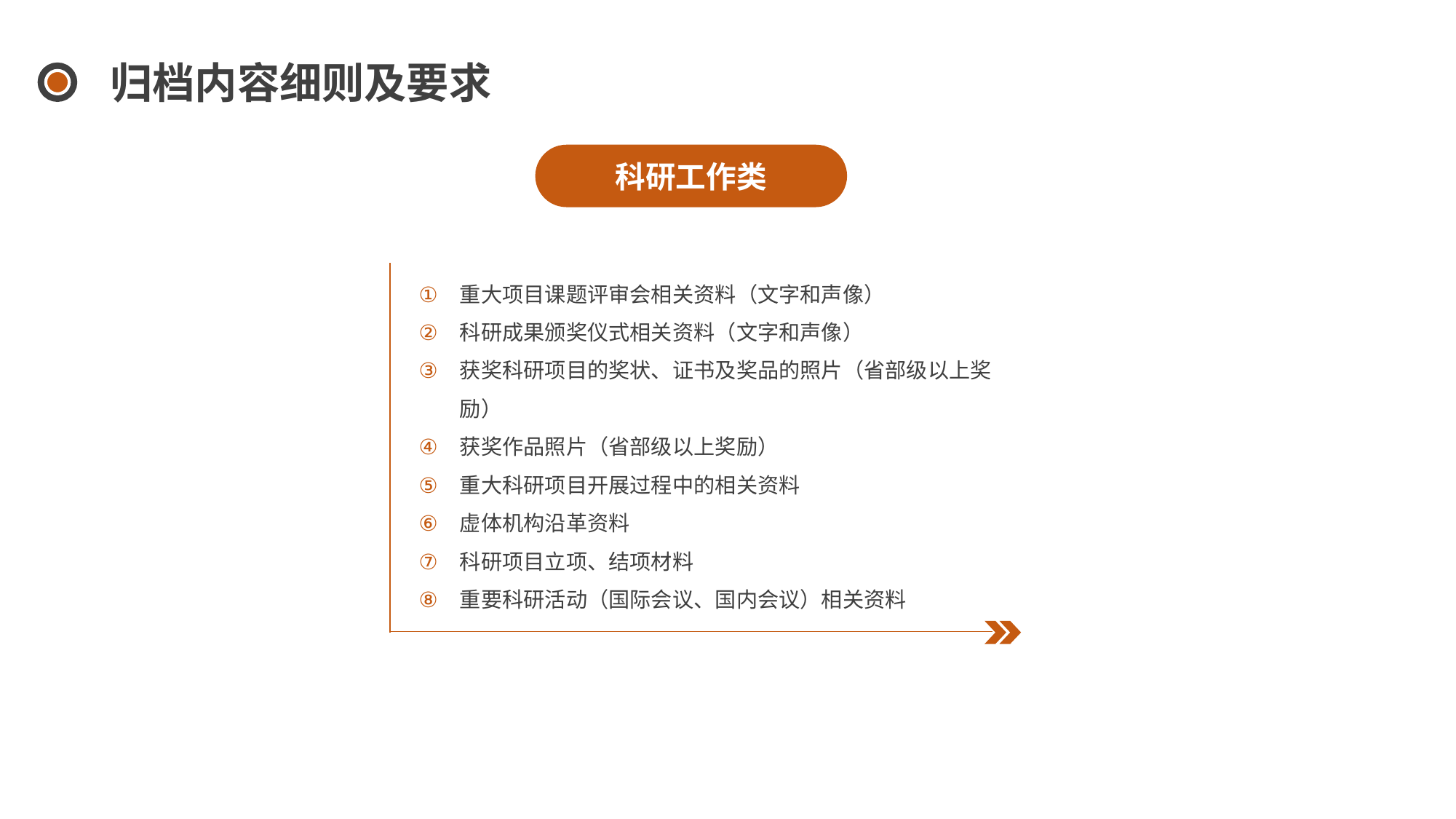

归档内容细则及要求

科研工作类
重大项目课题评审会相关资料（文字和声像）
科研成果颁奖仪式相关资料（文字和声像）
获奖科研项目的奖状、证书及奖品的照片（省部级以上奖励）
获奖作品照片（省部级以上奖励）
重大科研项目开展过程中的相关资料
虚体机构沿革资料
科研项目立项、结项材料
重要科研活动（国际会议、国内会议）相关资料